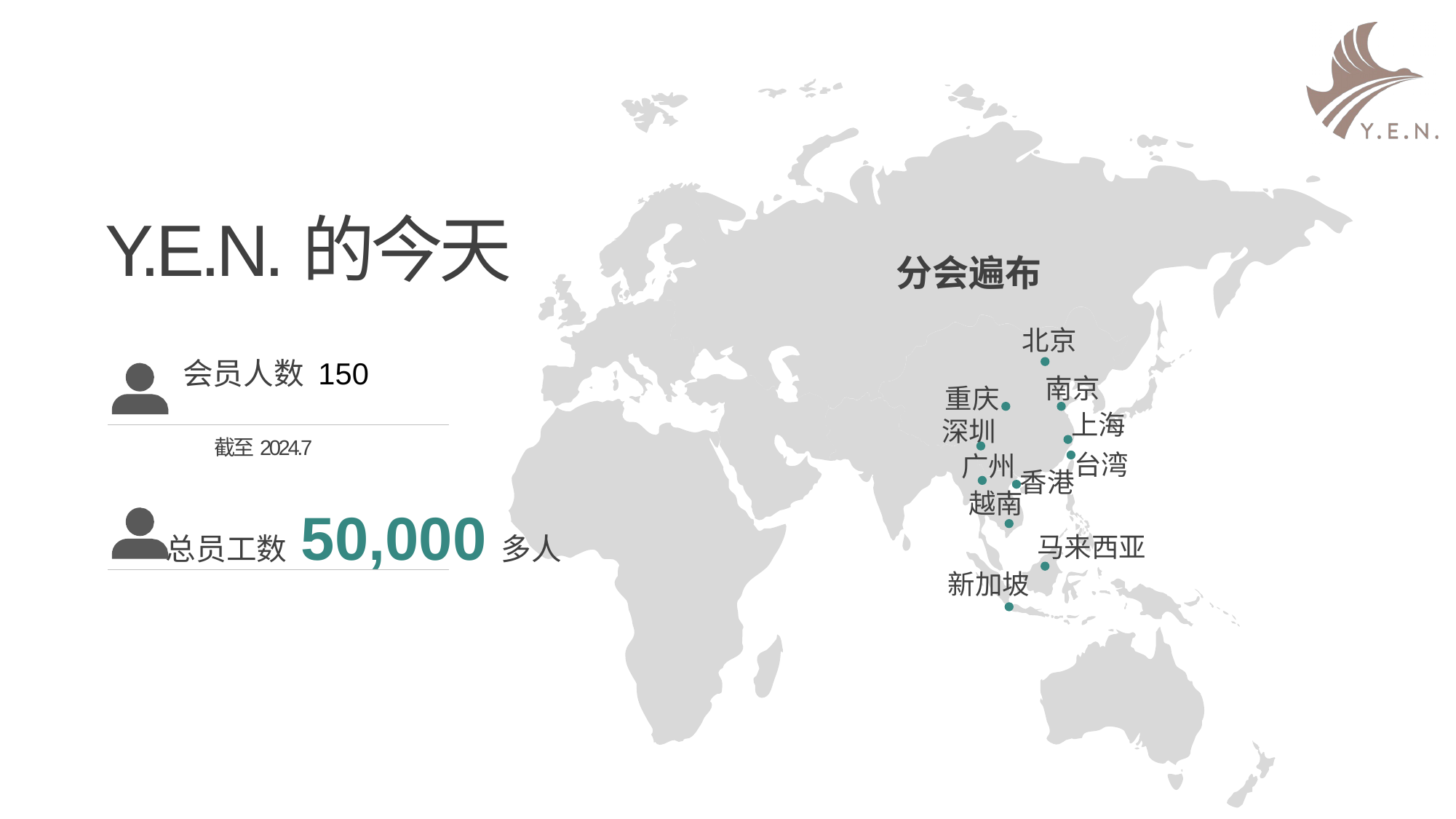

Y.E.N.的今天
分会遍布
北京
会员人数 150

南京
重庆

上海
深圳
截至2024.7

台湾
广州

香港

越南
总员工数 50,000多人

马来西亚
新加坡